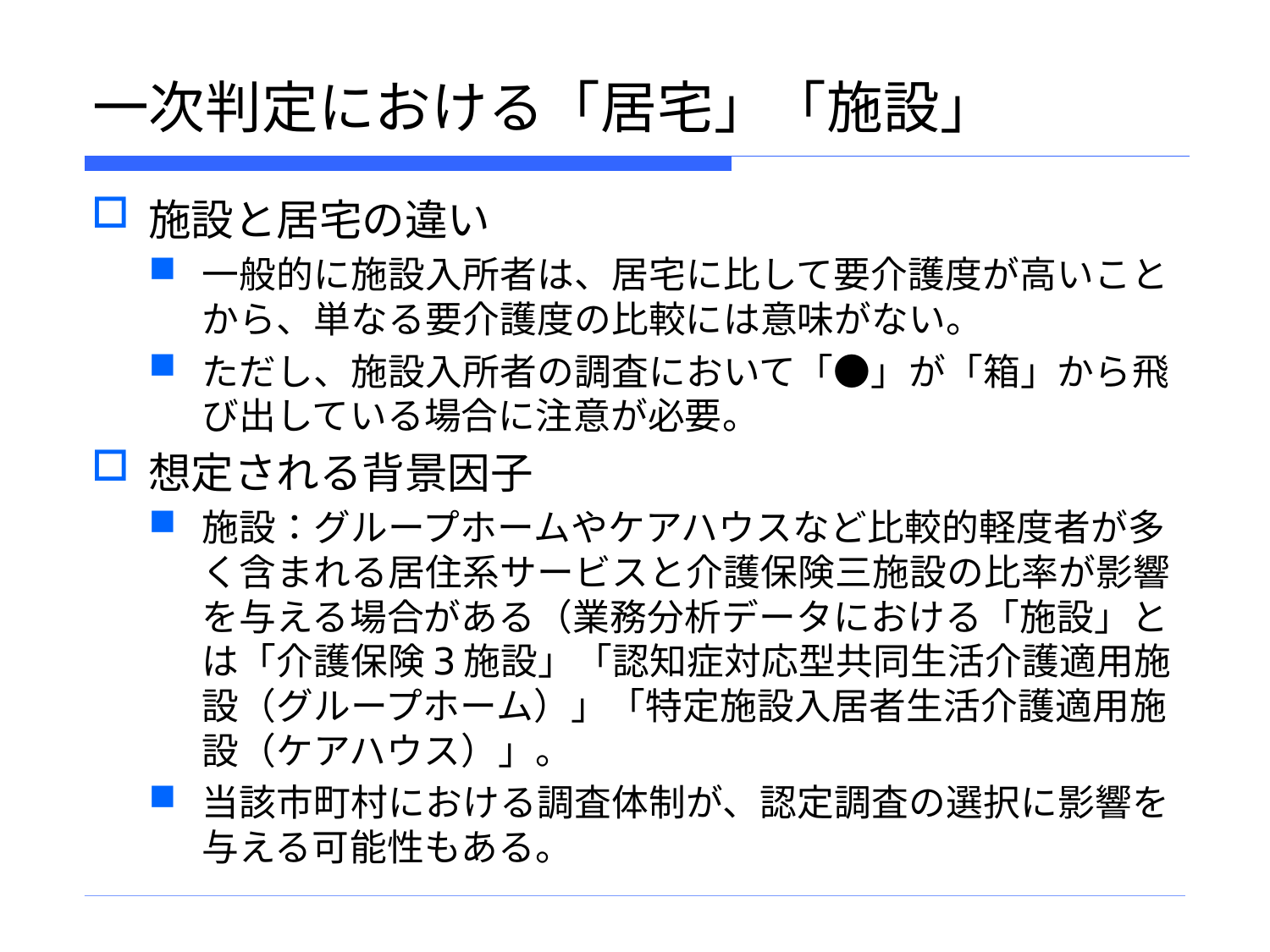

# 一次判定における「居宅」「施設」
施設と居宅の違い
一般的に施設入所者は、居宅に比して要介護度が高いことから、単なる要介護度の比較には意味がない。
ただし、施設入所者の調査において「●」が「箱」から飛び出している場合に注意が必要。
想定される背景因子
施設：グループホームやケアハウスなど比較的軽度者が多く含まれる居住系サービスと介護保険三施設の比率が影響を与える場合がある（業務分析データにおける「施設」とは「介護保険3施設」「認知症対応型共同生活介護適用施設（グループホーム）」「特定施設入居者生活介護適用施設（ケアハウス）」。
当該市町村における調査体制が、認定調査の選択に影響を与える可能性もある。